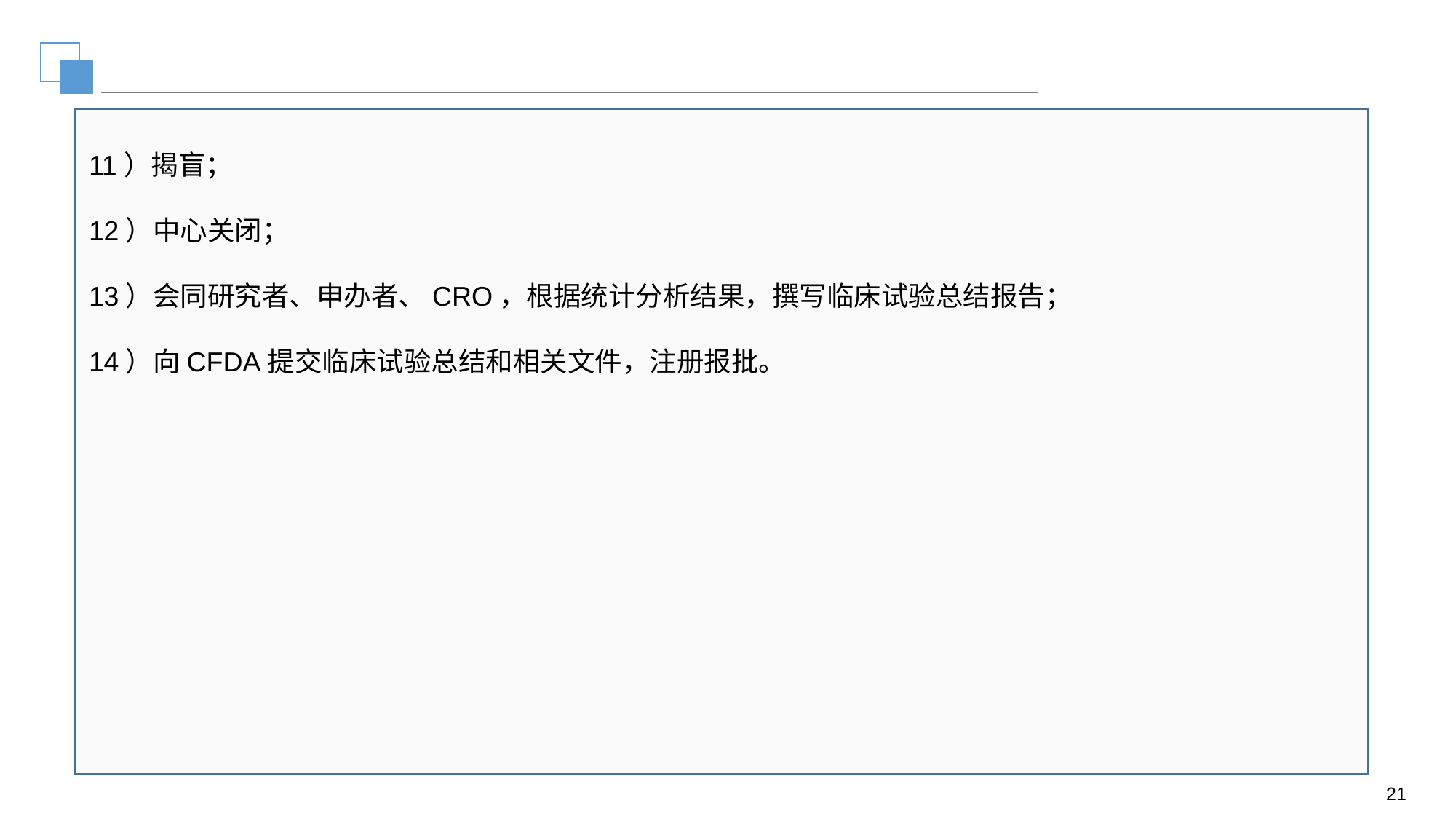

11）揭盲；
12）中心关闭；
13）会同研究者、申办者、CRO，根据统计分析结果，撰写临床试验总结报告；
14）向CFDA提交临床试验总结和相关文件，注册报批。
21